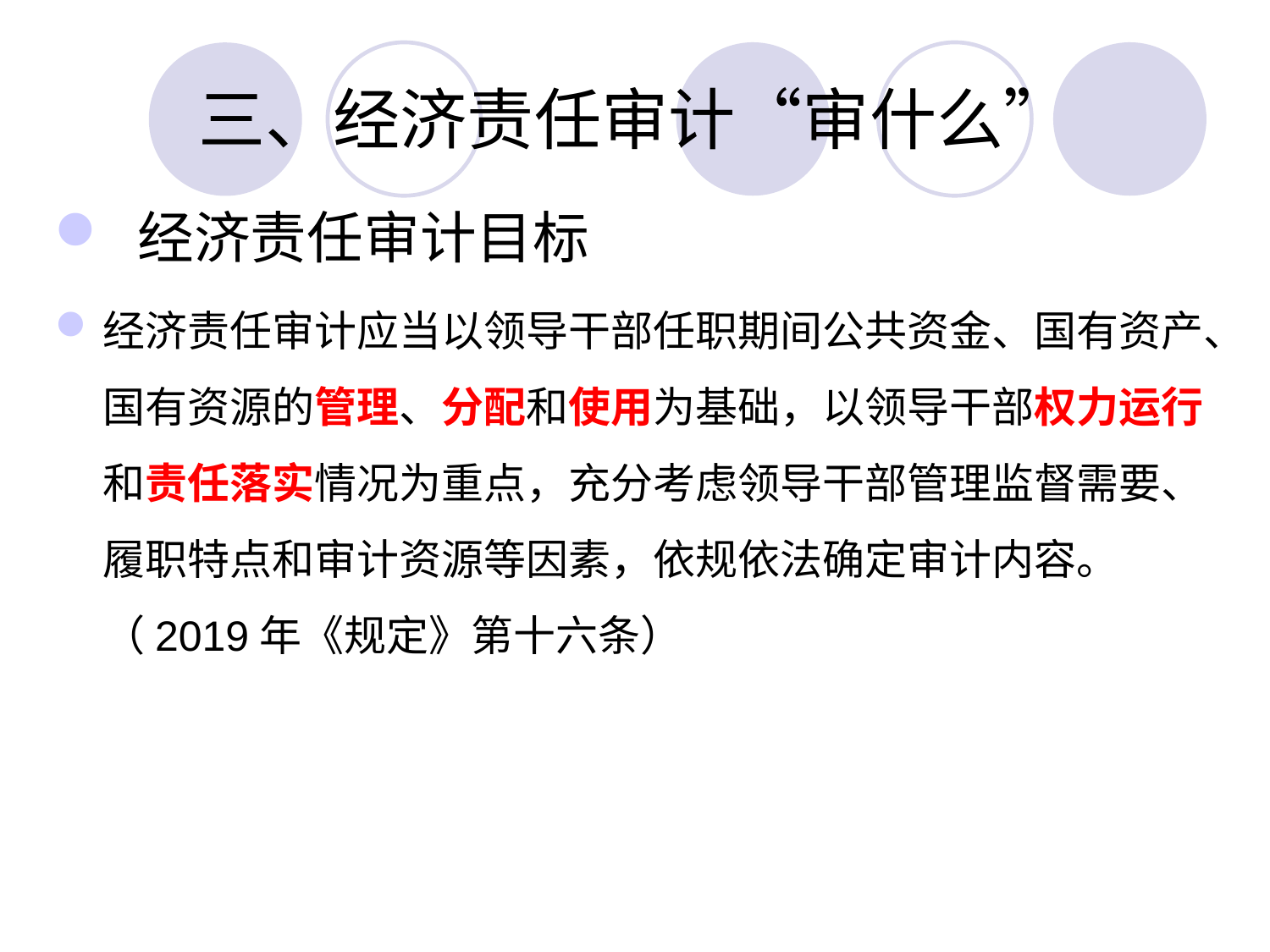

# 三、经济责任审计“审什么”
 经济责任审计目标
经济责任审计应当以领导干部任职期间公共资金、国有资产、国有资源的管理、分配和使用为基础，以领导干部权力运行和责任落实情况为重点，充分考虑领导干部管理监督需要、履职特点和审计资源等因素，依规依法确定审计内容。（2019年《规定》第十六条）